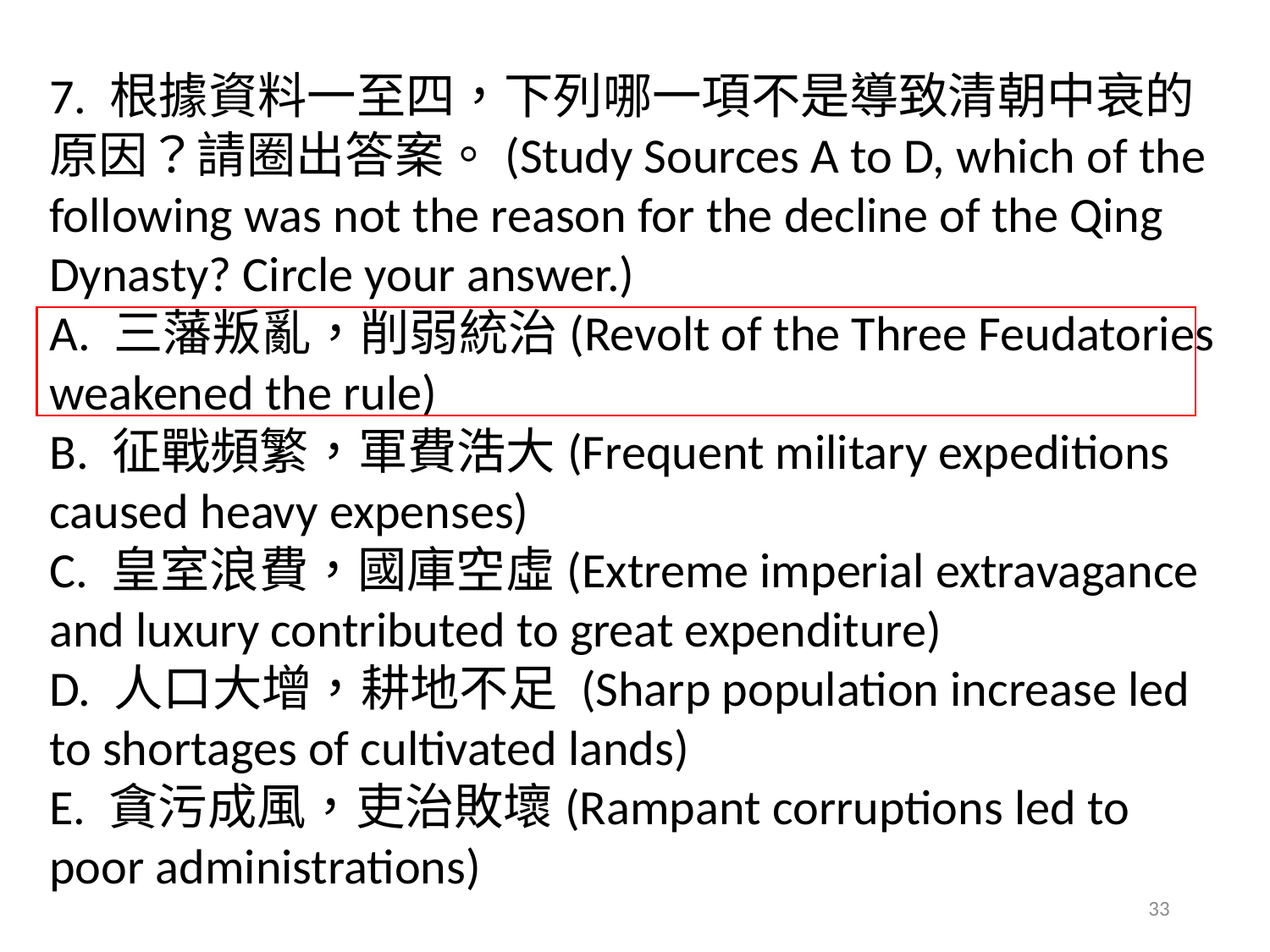

7. 根據資料一至四，下列哪一項不是導致清朝中衰的原因？請圈出答案。(Study Sources A to D, which of the following was not the reason for the decline of the Qing Dynasty? Circle your answer.)
A. 三藩叛亂，削弱統治(Revolt of the Three Feudatories weakened the rule)
B. 征戰頻繁，軍費浩大(Frequent military expeditions caused heavy expenses)
C. 皇室浪費，國庫空虛(Extreme imperial extravagance and luxury contributed to great expenditure)
D. 人口大增，耕地不足 (Sharp population increase led to shortages of cultivated lands)
E. 貪污成風，吏治敗壞(Rampant corruptions led to poor administrations)

33